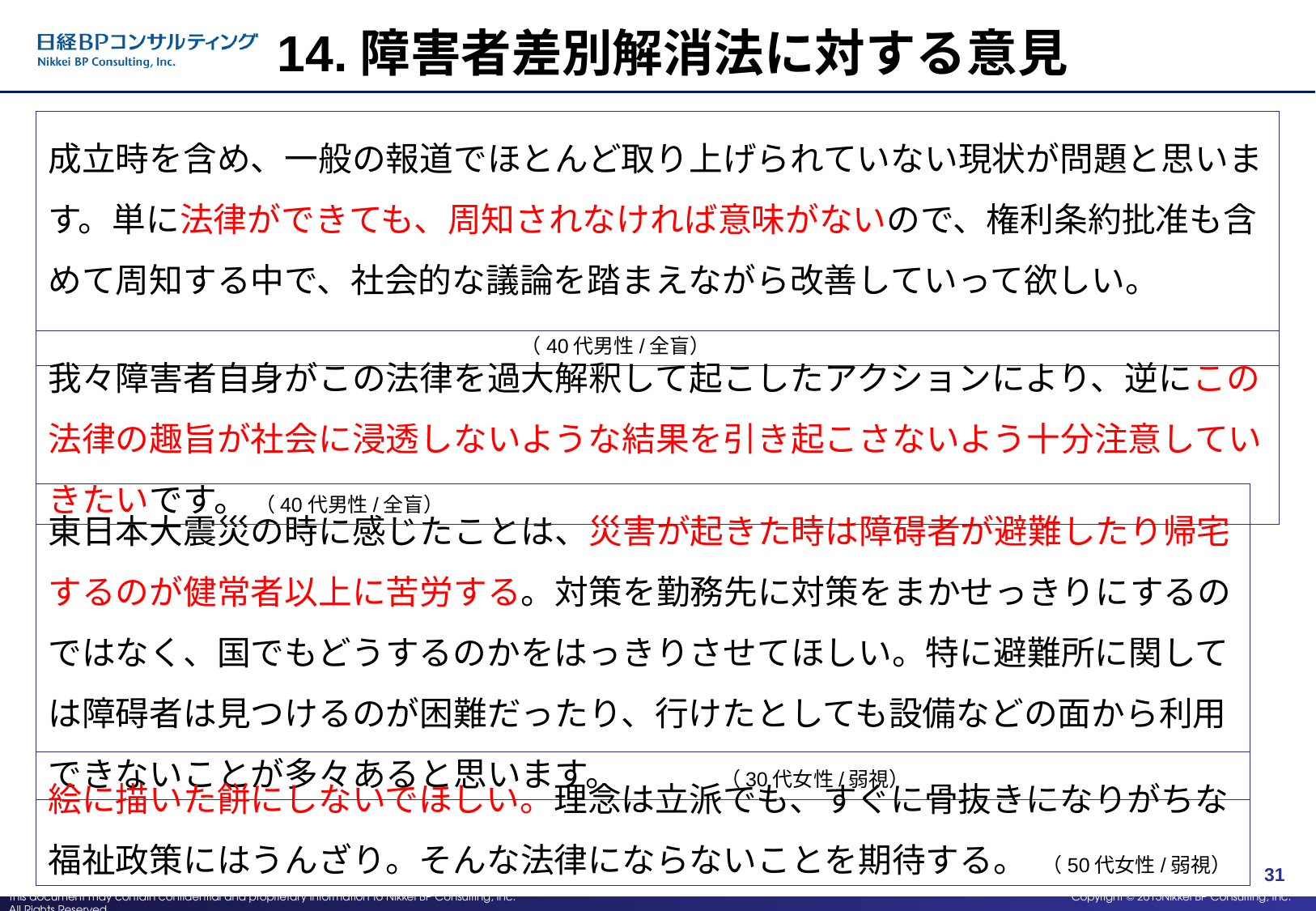

31
14.障害者差別解消法に対する意見
成立時を含め、一般の報道でほとんど取り上げられていない現状が問題と思います。単に法律ができても、周知されなければ意味がないので、権利条約批准も含めて周知する中で、社会的な議論を踏まえながら改善していって欲しい。　　　　　　　　　　　　　　　　　（40代男性/全盲）
我々障害者自身がこの法律を過大解釈して起こしたアクションにより、逆にこの法律の趣旨が社会に浸透しないような結果を引き起こさないよう十分注意していきたいです。 （40代男性/全盲）
東日本大震災の時に感じたことは、災害が起きた時は障碍者が避難したり帰宅するのが健常者以上に苦労する。対策を勤務先に対策をまかせっきりにするのではなく、国でもどうするのかをはっきりさせてほしい。特に避難所に関しては障碍者は見つけるのが困難だったり、行けたとしても設備などの面から利用できないことが多々あると思います。　　　（30代女性/弱視）
絵に描いた餅にしないでほしい。理念は立派でも、すぐに骨抜きになりがちな福祉政策にはうんざり。そんな法律にならないことを期待する。  （50代女性/弱視）